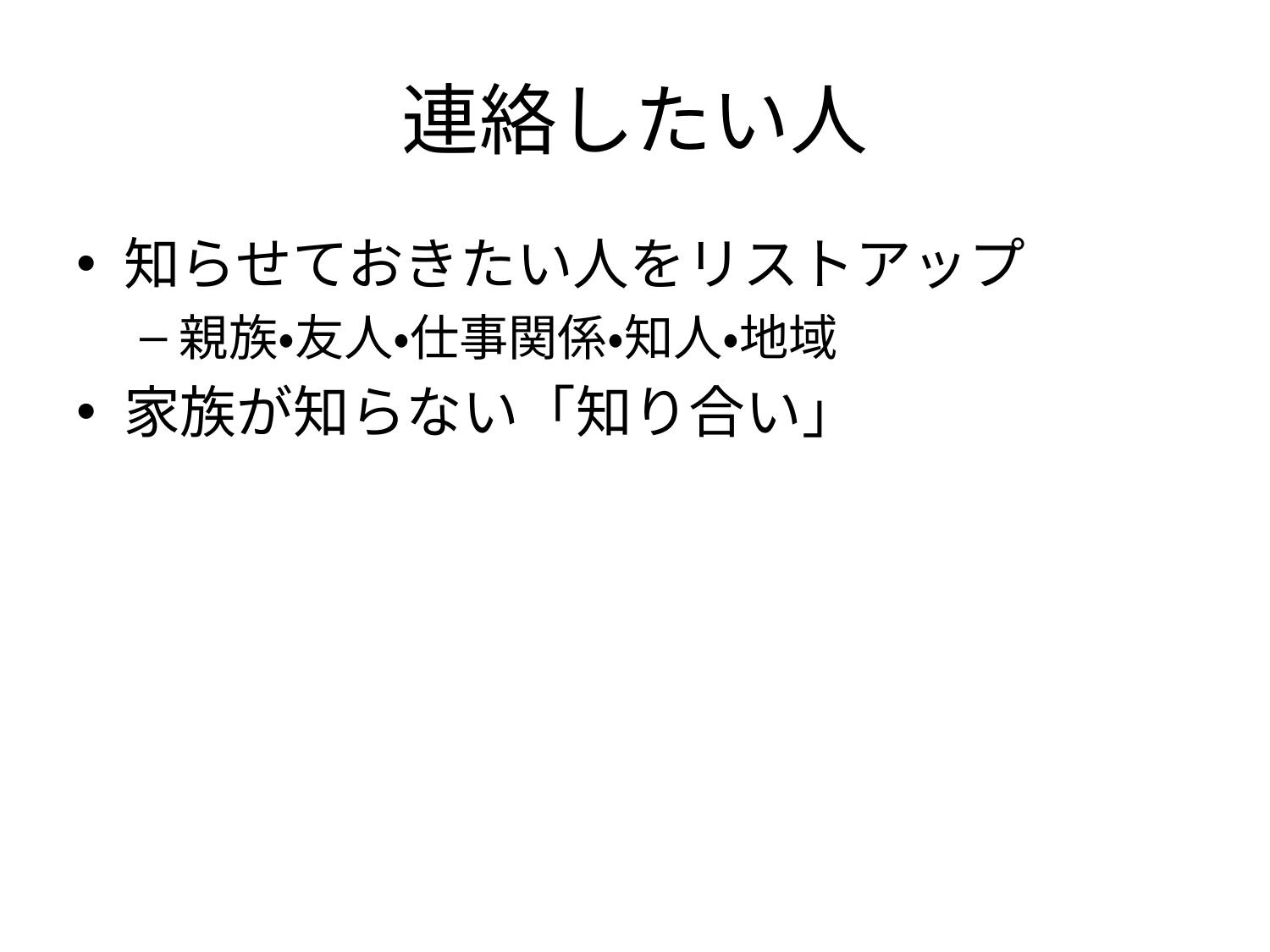

# 連絡したい人
知らせておきたい人をリストアップ
親族・友人・仕事関係・知人・地域
家族が知らない「知り合い」